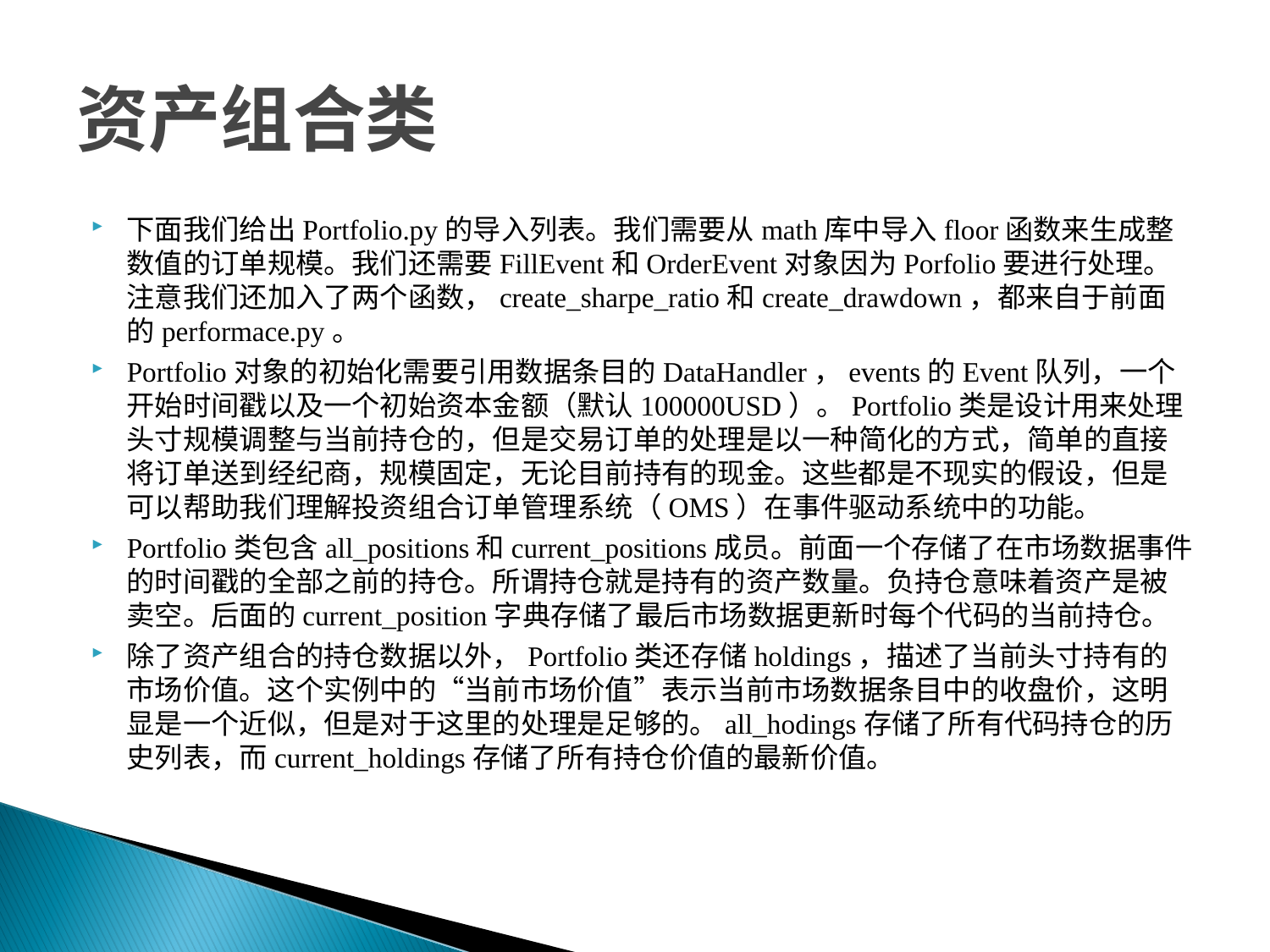

# 资产组合类
下面我们给出Portfolio.py的导入列表。我们需要从math库中导入floor函数来生成整数值的订单规模。我们还需要FillEvent和OrderEvent对象因为Porfolio要进行处理。注意我们还加入了两个函数，create_sharpe_ratio和create_drawdown，都来自于前面的performace.py。
Portfolio对象的初始化需要引用数据条目的DataHandler，events的Event队列，一个开始时间戳以及一个初始资本金额（默认100000USD）。Portfolio类是设计用来处理头寸规模调整与当前持仓的，但是交易订单的处理是以一种简化的方式，简单的直接将订单送到经纪商，规模固定，无论目前持有的现金。这些都是不现实的假设，但是可以帮助我们理解投资组合订单管理系统（OMS）在事件驱动系统中的功能。
Portfolio类包含all_positions和current_positions成员。前面一个存储了在市场数据事件的时间戳的全部之前的持仓。所谓持仓就是持有的资产数量。负持仓意味着资产是被卖空。后面的current_position字典存储了最后市场数据更新时每个代码的当前持仓。
除了资产组合的持仓数据以外，Portfolio类还存储holdings，描述了当前头寸持有的市场价值。这个实例中的“当前市场价值”表示当前市场数据条目中的收盘价，这明显是一个近似，但是对于这里的处理是足够的。all_hodings存储了所有代码持仓的历史列表，而current_holdings存储了所有持仓价值的最新价值。